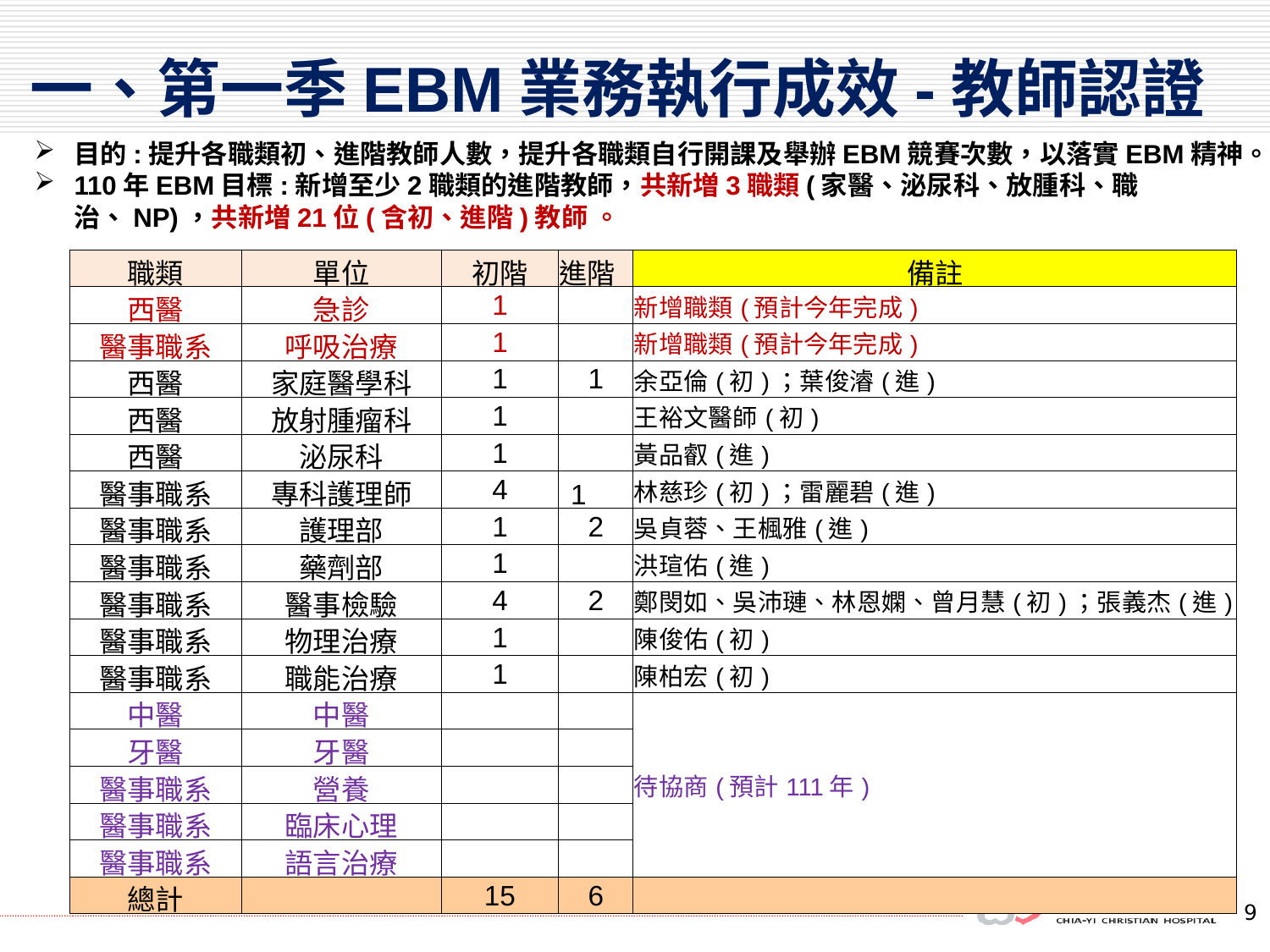

一、第一季EBM業務執行成效-教師認證
目的:提升各職類初、進階教師人數，提升各職類自行開課及舉辦EBM競賽次數，以落實EBM精神。
110年EBM目標:新增至少2職類的進階教師，共新増3職類(家醫、泌尿科、放腫科、職治、NP)，共新増21位(含初、進階)教師 。
| 職類 | 單位 | 初階 | 進階 | 備註 |
| --- | --- | --- | --- | --- |
| 西醫 | 急診 | 1 |  | 新增職類(預計今年完成) |
| 醫事職系 | 呼吸治療 | 1 |  | 新增職類(預計今年完成) |
| 西醫 | 家庭醫學科 | 1 | 1 | 余亞倫(初)；葉俊濬(進) |
| 西醫 | 放射腫瘤科 | 1 |  | 王裕文醫師(初) |
| 西醫 | 泌尿科 | 1 |  | 黃品叡(進) |
| 醫事職系 | 專科護理師 | 4 | 1 | 林慈珍(初)；雷麗碧(進) |
| 醫事職系 | 護理部 | 1 | 2 | 吳貞蓉、王楓雅(進) |
| 醫事職系 | 藥劑部 | 1 |  | 洪瑄佑(進) |
| 醫事職系 | 醫事檢驗 | 4 | 2 | 鄭閔如、吳沛璉、林恩嫻、曾月慧(初)；張義杰(進) |
| 醫事職系 | 物理治療 | 1 |  | 陳俊佑(初) |
| 醫事職系 | 職能治療 | 1 |  | 陳柏宏(初) |
| 中醫 | 中醫 |  |  | 待協商(預計111年) |
| 牙醫 | 牙醫 |  |  |  |
| 醫事職系 | 營養 |  |  |  |
| 醫事職系 | 臨床心理 |  |  |  |
| 醫事職系 | 語言治療 |  |  |  |
| 總計 |  | 15 | 6 |  |
9